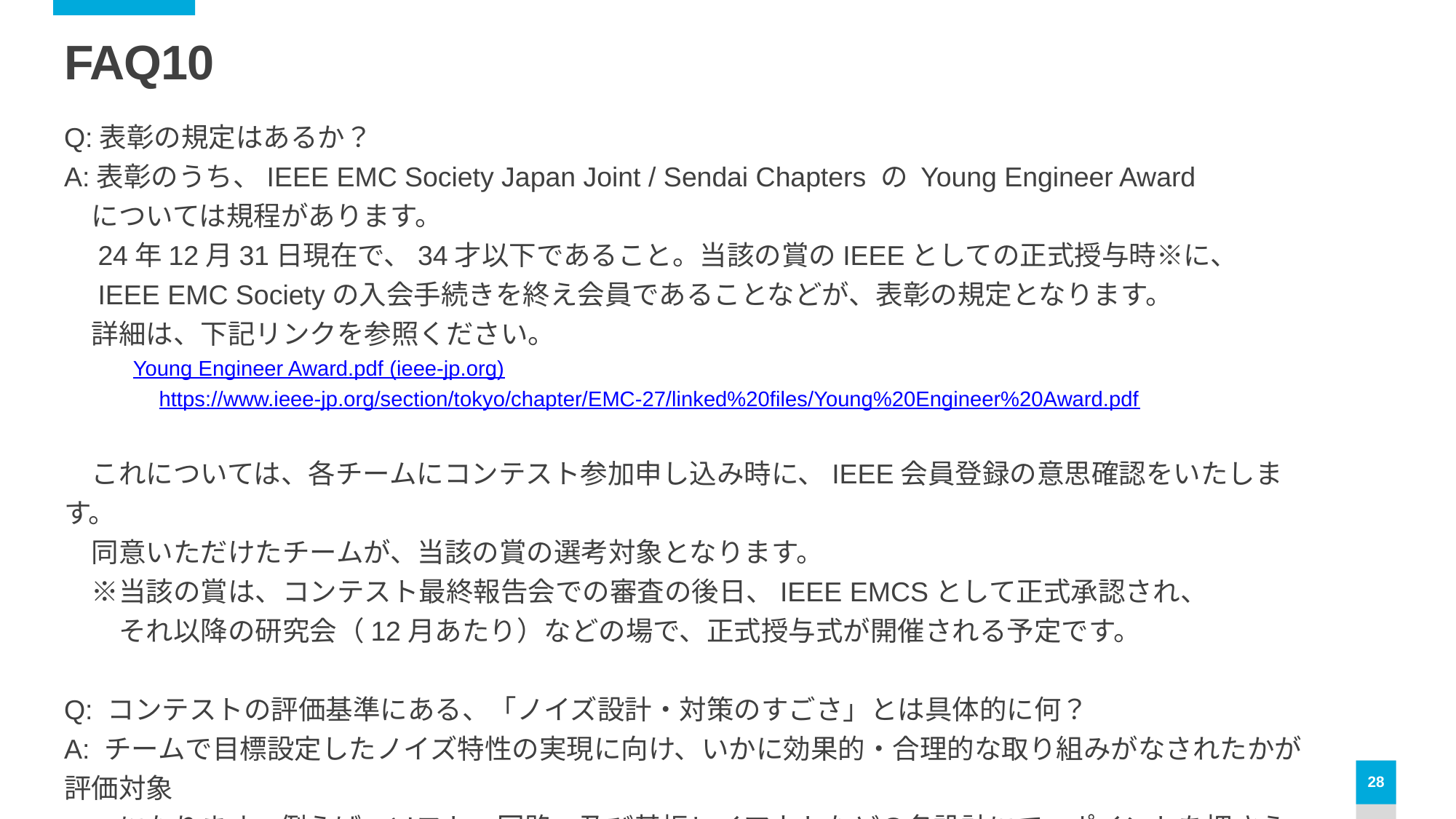

# FAQ10
Q:表彰の規定はあるか？
A:表彰のうち、IEEE EMC Society Japan Joint / Sendai Chapters の Young Engineer Award
　については規程があります。
　24年12月31日現在で、34才以下であること。当該の賞のIEEEとしての正式授与時※に、
　IEEE EMC Societyの入会手続きを終え会員であることなどが、表彰の規定となります。
　詳細は、下記リンクを参照ください。
　　　Young Engineer Award.pdf (ieee-jp.org)
　　　　 https://www.ieee-jp.org/section/tokyo/chapter/EMC-27/linked%20files/Young%20Engineer%20Award.pdf

　これについては、各チームにコンテスト参加申し込み時に、IEEE会員登録の意思確認をいたします。
　同意いただけたチームが、当該の賞の選考対象となります。
　※当該の賞は、コンテスト最終報告会での審査の後日、IEEE EMCSとして正式承認され、
　　それ以降の研究会（12月あたり）などの場で、正式授与式が開催される予定です。

Q: コンテストの評価基準にある、「ノイズ設計・対策のすごさ」とは具体的に何？
A: チームで目標設定したノイズ特性の実現に向け、いかに効果的・合理的な取り組みがなされたかが評価対象
　　になります。例えば、ソフト、回路、及び基板レイアウトなどの各設計にて、ポイントを押さえた設計・対策を行ったか。
　　それを低コストで実現できたか、など様々。